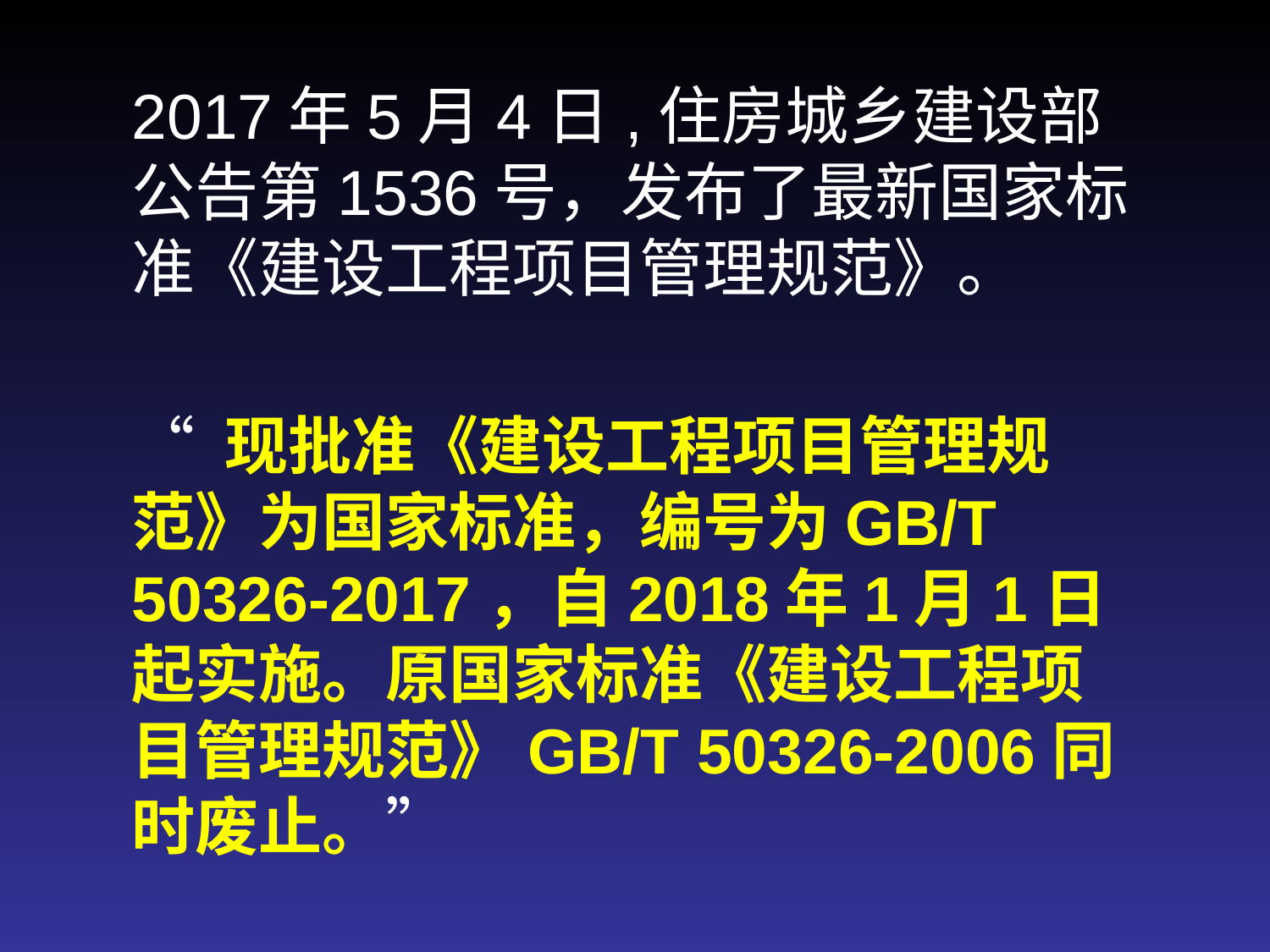

2017年5月4日,住房城乡建设部公告第1536号，发布了最新国家标准《建设工程项目管理规范》。

“ 现批准《建设工程项目管理规范》为国家标准，编号为GB/T  50326-2017，自2018年1月1日起实施。原国家标准《建设工程项目管理规范》GB/T 50326-2006同时废止。”